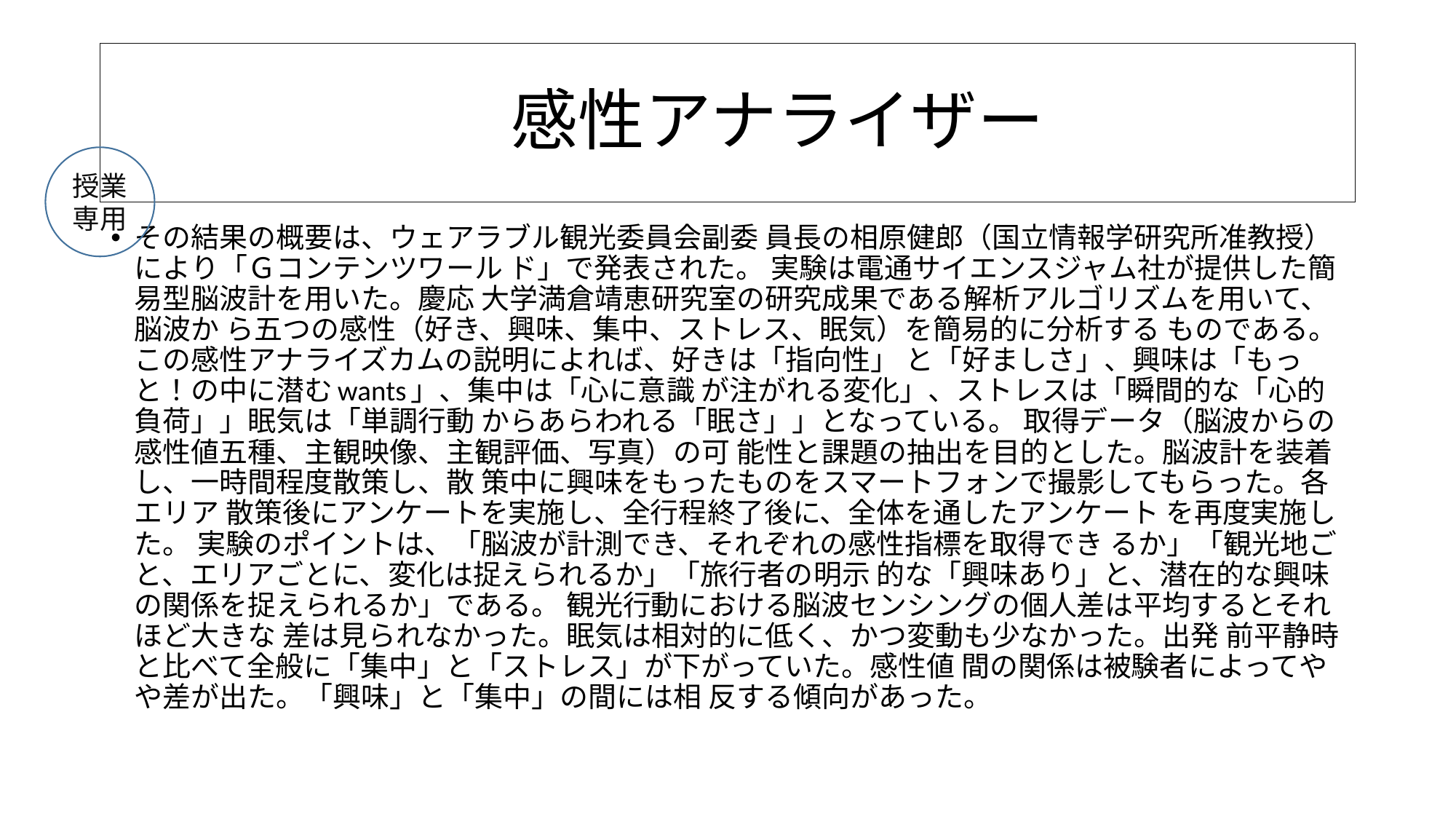

# 感性アナライザー
授業
専用
その結果の概要は、ウェアラブル観光委員会副委 員長の相原健郎（国立情報学研究所准教授）により「Ｇコンテンツワール ド」で発表された。 実験は電通サイエンスジャム社が提供した簡易型脳波計を用いた。慶応 大学満倉靖恵研究室の研究成果である解析アルゴリズムを用いて、脳波か ら五つの感性（好き、興味、集中、ストレス、眠気）を簡易的に分析する ものである。この感性アナライズカムの説明によれば、好きは「指向性」 と「好ましさ」、興味は「もっと！の中に潜むwants」、集中は「心に意識 が注がれる変化」、ストレスは「瞬間的な「心的負荷」」眠気は「単調行動 からあらわれる「眠さ」」となっている。 取得データ（脳波からの感性値五種、主観映像、主観評価、写真）の可 能性と課題の抽出を目的とした。脳波計を装着し、一時間程度散策し、散 策中に興味をもったものをスマートフォンで撮影してもらった。各エリア 散策後にアンケートを実施し、全行程終了後に、全体を通したアンケート を再度実施した。 実験のポイントは、「脳波が計測でき、それぞれの感性指標を取得でき るか」「観光地ごと、エリアごとに、変化は捉えられるか」「旅行者の明示 的な「興味あり」と、潜在的な興味の関係を捉えられるか」である。 観光行動における脳波センシングの個人差は平均するとそれほど大きな 差は見られなかった。眠気は相対的に低く、かつ変動も少なかった。出発 前平静時と比べて全般に「集中」と「ストレス」が下がっていた。感性値 間の関係は被験者によってやや差が出た。「興味」と「集中」の間には相 反する傾向があった。